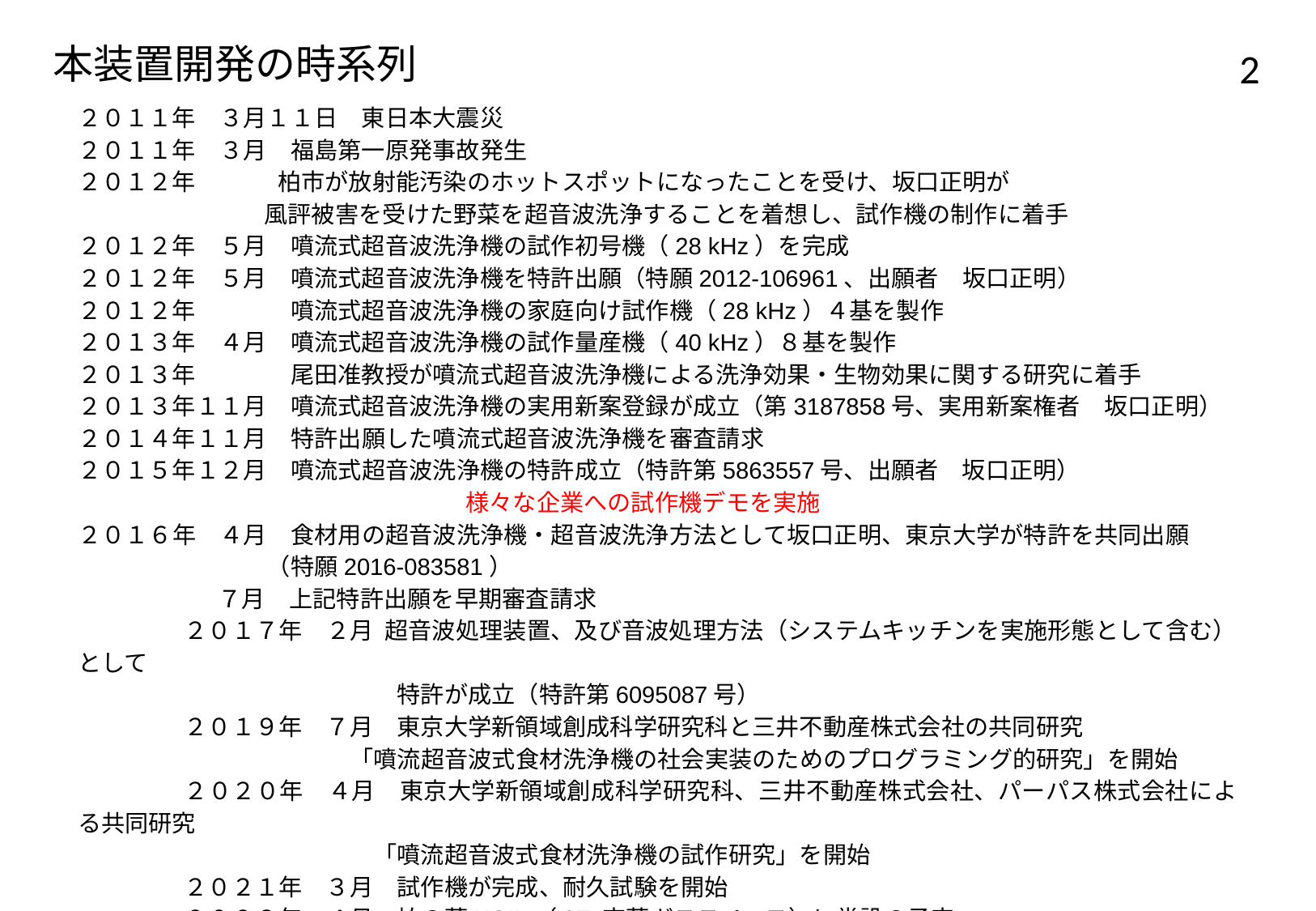

本装置開発の時系列
2
２０１１年　３月１１日　東日本大震災
２０１１年　３月　福島第一原発事故発生
２０１２年　　　  柏市が放射能汚染のホットスポットになったことを受け、坂口正明が
　　　　　             風評被害を受けた野菜を超音波洗浄することを着想し、試作機の制作に着手
２０１２年　５月　噴流式超音波洗浄機の試作初号機（28 kHz）を完成
２０１２年　５月　噴流式超音波洗浄機を特許出願（特願2012-106961、出願者　坂口正明）
２０１２年　　　　噴流式超音波洗浄機の家庭向け試作機（28 kHz）４基を製作
２０１３年　４月　噴流式超音波洗浄機の試作量産機（40 kHz）８基を製作
２０１３年　　　　尾田准教授が噴流式超音波洗浄機による洗浄効果・生物効果に関する研究に着手
２０１３年１１月　噴流式超音波洗浄機の実用新案登録が成立（第3187858号、実用新案権者　坂口正明）
２０１４年１１月　特許出願した噴流式超音波洗浄機を審査請求
２０１５年１２月　噴流式超音波洗浄機の特許成立（特許第5863557号、出願者　坂口正明）
			　様々な企業への試作機デモを実施
２０１６年　４月　食材用の超音波洗浄機・超音波洗浄方法として坂口正明、東京大学が特許を共同出願
　　　　　　　　（特願2016-083581）
　  ７月　上記特許出願を早期審査請求
２０１７年　２月  超音波処理装置、及び音波処理方法（システムキッチンを実施形態として含む）として
　　　　　　　　　特許が成立（特許第6095087号）
２０１９年　７月　東京大学新領域創成科学研究科と三井不動産株式会社の共同研究
                　　　 「噴流超音波式食材洗浄機の社会実装のためのプログラミング的研究」を開始
２０２０年　４月　東京大学新領域創成科学研究科、三井不動産株式会社、パーパス株式会社による共同研究
　　　　　　　　「噴流超音波式食材洗浄機の試作研究」を開始
２０２１年　３月　試作機が完成、耐久試験を開始
２０２３年　４月　柏の葉KOIL（3F 京葉ガススペース）に常設の予定